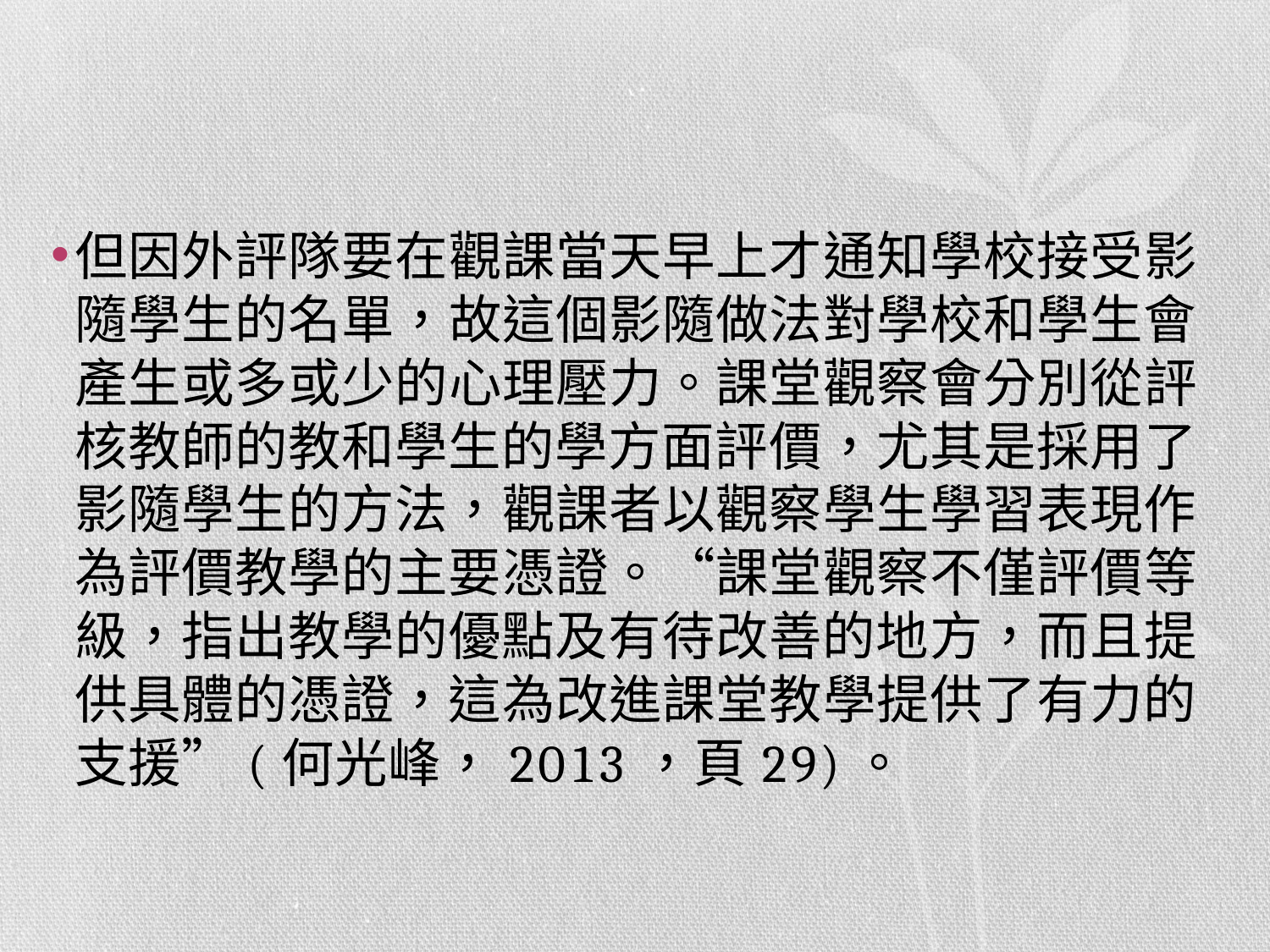

#
但因外評隊要在觀課當天早上才通知學校接受影隨學生的名單，故這個影隨做法對學校和學生會產生或多或少的心理壓力。課堂觀察會分別從評核教師的教和學生的學方面評價，尤其是採用了影隨學生的方法，觀課者以觀察學生學習表現作為評價教學的主要憑證。“課堂觀察不僅評價等級，指出教學的優點及有待改善的地方，而且提供具體的憑證，這為改進課堂教學提供了有力的支援”(何光峰，2013，頁29)。